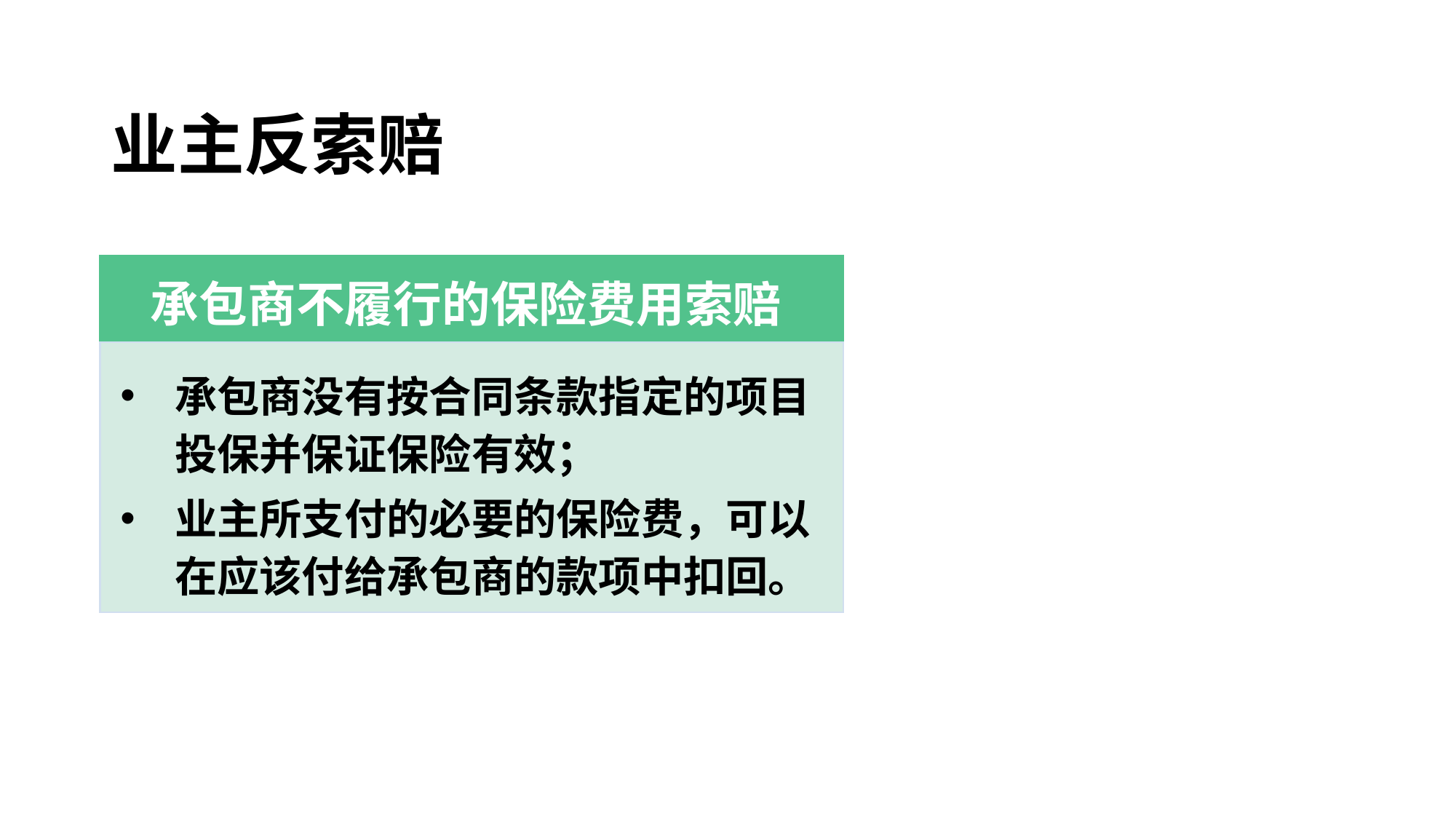

# 业主反索赔
承包商不履行的保险费用索赔
承包商没有按合同条款指定的项目投保并保证保险有效；
业主所支付的必要的保险费，可以在应该付给承包商的款项中扣回。